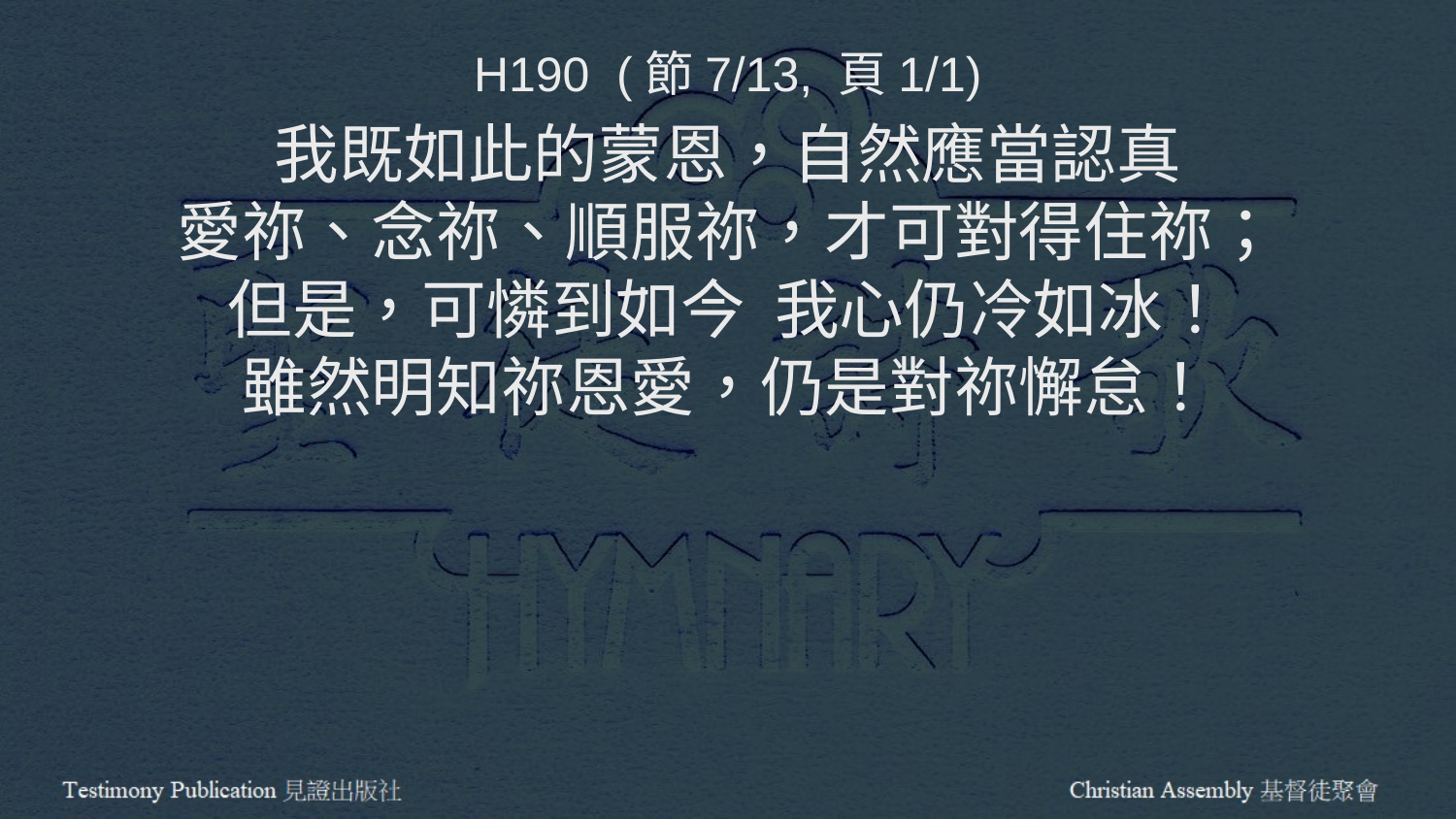

H190  (節7/13, 頁1/1)
我既如此的蒙恩，自然應當認真
愛祢、念祢、順服祢，才可對得住祢；
但是，可憐到如今  我心仍冷如冰！
雖然明知祢恩愛，仍是對祢懈怠！